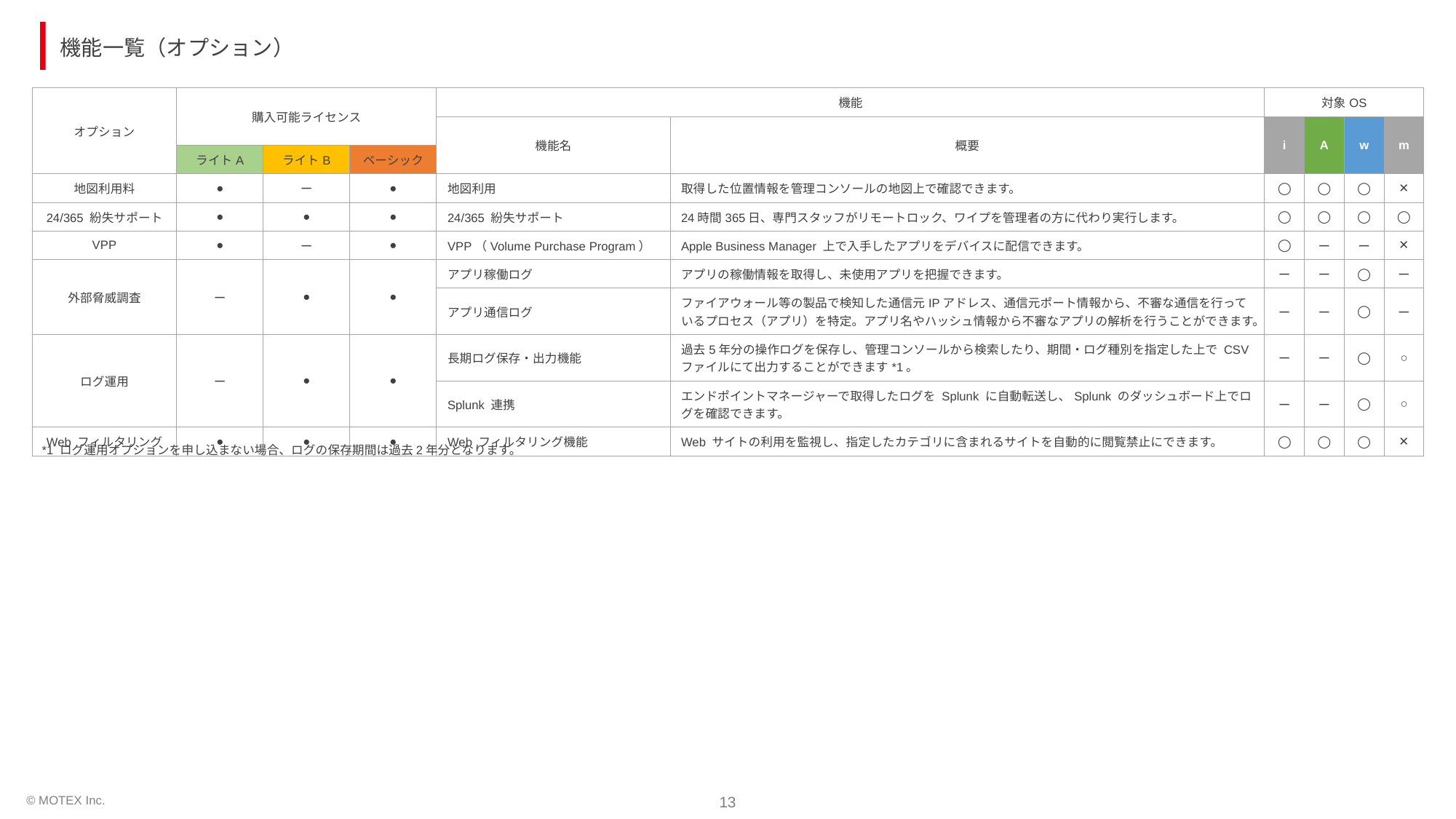

機能一覧（オプション）
| オプション | 購入可能ライセンス |  |  | 機能 |  | 対象OS |  |  |  |
| --- | --- | --- | --- | --- | --- | --- | --- | --- | --- |
|  |  |  |  | 機能名 | 概要 | i | A | w | m |
|  | ライトA | ライトB | ベーシック |  |  |  |  |  |  |
| 地図利用料 | ● | ー | ● | 地図利用 | 取得した位置情報を管理コンソールの地図上で確認できます。 | ◯ | ◯ | ◯ | ✕ |
| 24/365 紛失サポート | ● | ● | ● | 24/365 紛失サポート | 24時間365日、専門スタッフがリモートロック、ワイプを管理者の方に代わり実行します。 | ◯ | ◯ | ◯ | ◯ |
| VPP | ● | ー | ● | VPP（Volume Purchase Program） | Apple Business Manager 上で入手したアプリをデバイスに配信できます。 | ◯ | ー | ー | ✕ |
| 外部脅威調査 | ー | ● | ● | アプリ稼働ログ | アプリの稼働情報を取得し、未使用アプリを把握できます。 | ー | ー | ◯ | ー |
|  |  |  |  | アプリ通信ログ | ファイアウォール等の製品で検知した通信元IPアドレス、通信元ポート情報から、不審な通信を行っているプロセス（アプリ）を特定。アプリ名やハッシュ情報から不審なアプリの解析を行うことができます。 | ー | ー | ◯ | ー |
| ログ運用 | ー | ● | ● | 長期ログ保存・出力機能 | 過去5年分の操作ログを保存し、管理コンソールから検索したり、期間・ログ種別を指定した上で CSV ファイルにて出力することができます\*1。 | ー | ー | ◯ | ○ |
|  |  |  |  | Splunk 連携 | エンドポイントマネージャーで取得したログを Splunk に自動転送し、Splunk のダッシュボード上でログを確認できます。 | ー | ー | ◯ | ○ |
| Web フィルタリング | ● | ● | ● | Web フィルタリング機能 | Web サイトの利用を監視し、指定したカテゴリに含まれるサイトを自動的に閲覧禁止にできます。 | ◯ | ◯ | ◯ | ✕ |
*1 ログ運用オプションを申し込まない場合、ログの保存期間は過去2年分となります。